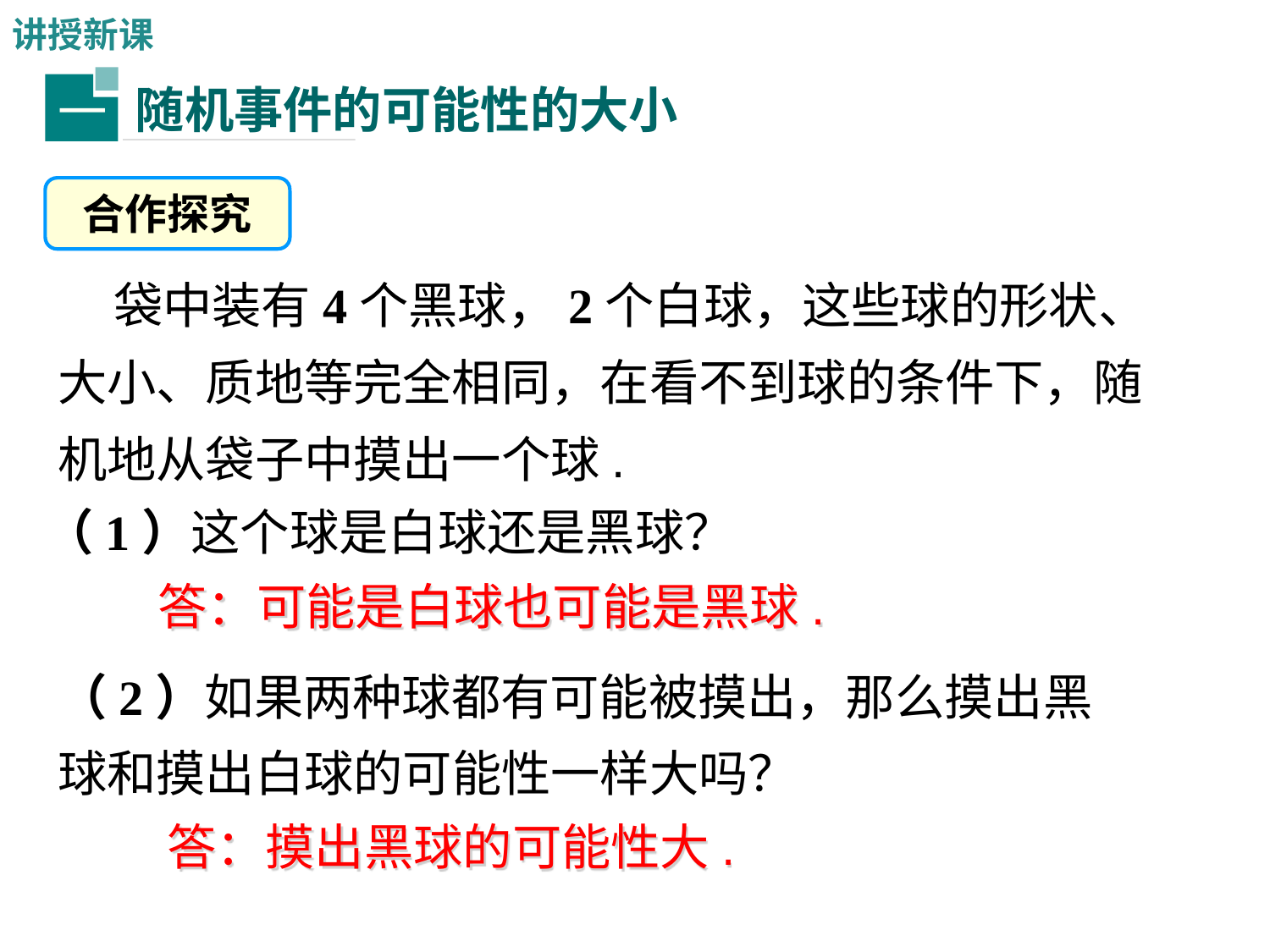

讲授新课

随机事件的可能性的大小
一

合作探究
    袋中装有4个黑球，2个白球，这些球的形状、大小、质地等完全相同，在看不到球的条件下，随机地从袋子中摸出一个球.
（1）这个球是白球还是黑球？
答：可能是白球也可能是黑球.
（2）如果两种球都有可能被摸出，那么摸出黑球和摸出白球的可能性一样大吗？
答：摸出黑球的可能性大.